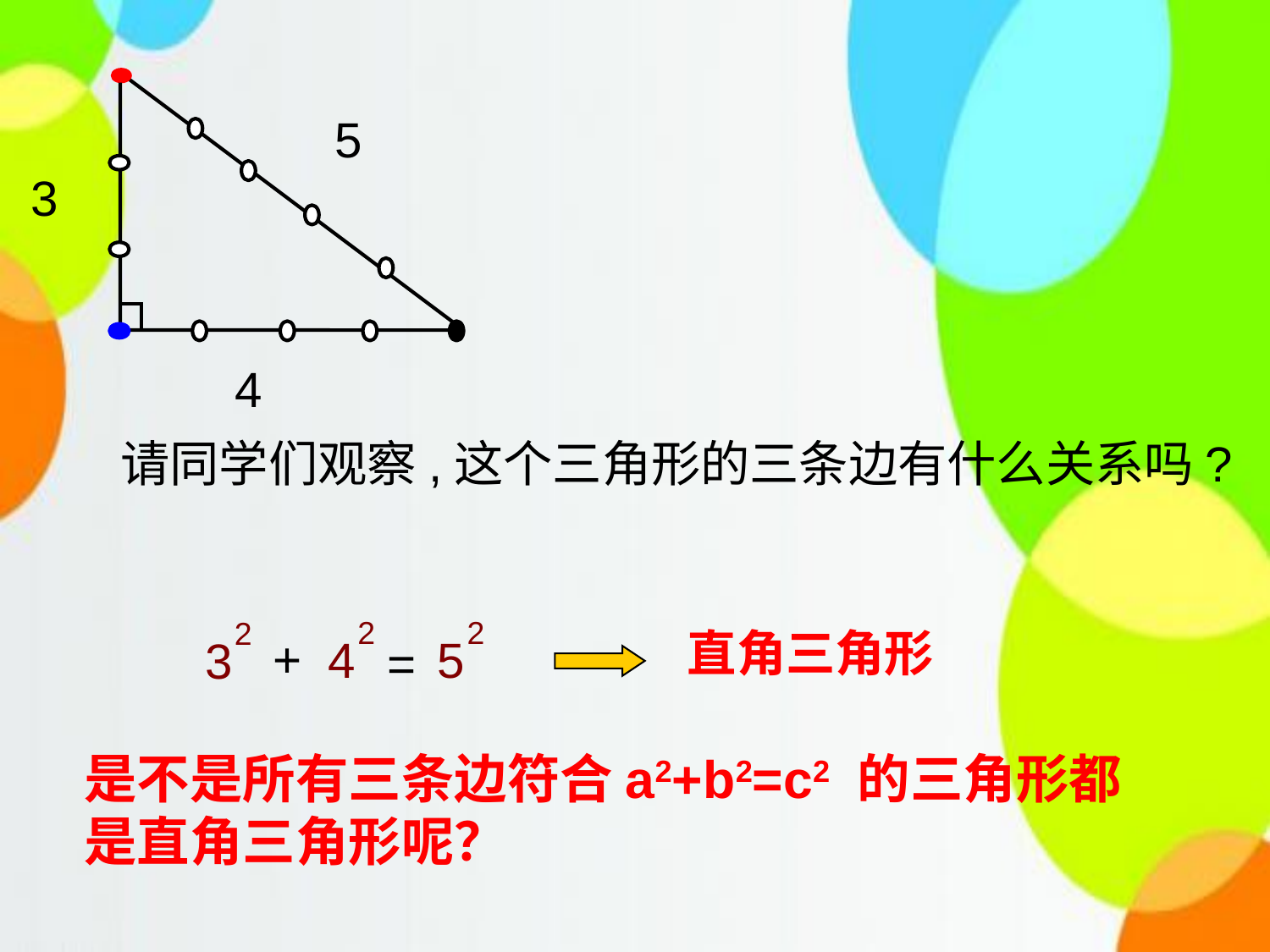

5
3

4
请同学们观察,这个三角形的三条边有什么关系吗?
2
2
2
+
4
5
3
=
直角三角形

是不是所有三条边符合a2+b2=c2 的三角形都是直角三角形呢？